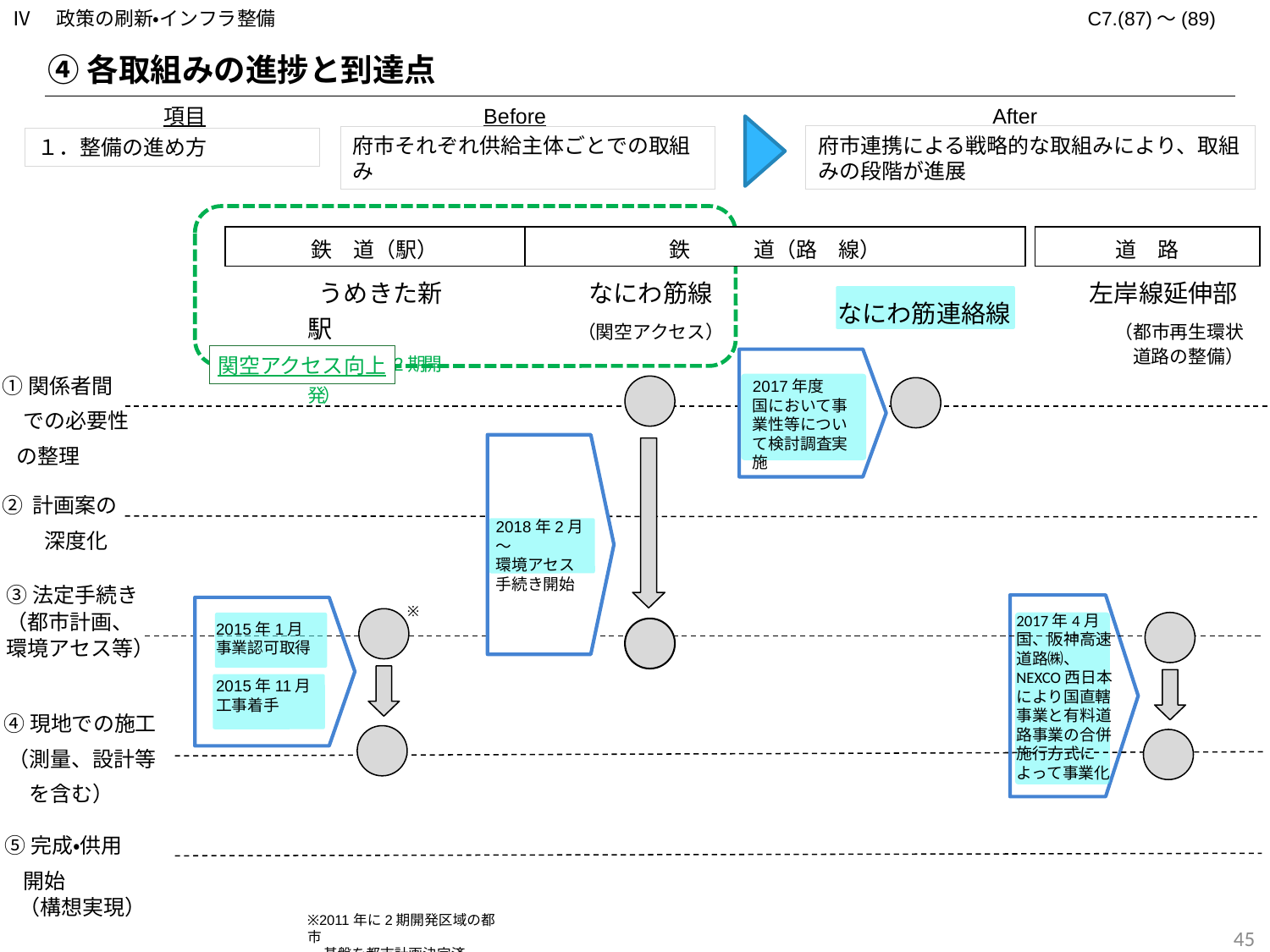

Ⅳ　政策の刷新・インフラ整備
C7.(87)～(89)
④各取組みの進捗と到達点
項目
Before
After
府市連携による戦略的な取組みにより、取組みの段階が進展
府市それぞれ供給主体ごとでの取組み
１．整備の進め方

| 鉄　道（駅） | 鉄　　　道（路　線） |
| --- | --- |
| 道　路 |
| --- |
 うめきた新駅
（うめきた2期開発）

 なにわ筋線
（関空アクセス）
 左岸線延伸部
　　（都市再生環状
　　　道路の整備）
なにわ筋連絡線

関空アクセス向上

 ①関係者間
　 での必要性
   の整理
2017年度
国において事業性等について検討調査実施

② 計画案の
　　深度化
2018年2月～
環境アセス手続き開始

③法定手続き
（都市計画、
環境アセス等）

※

2017年4月
国、阪神高速道路㈱、
NEXCO西日本により国直轄事業と有料道路事業の合併施行方式によって事業化

2015年1月
事業認可取得

2015年11月
工事着手

④現地での施工
 （測量、設計等
　 を含む）

⑤完成・供用
   開始
  （構想実現）
※2011年に2期開発区域の都市
    基盤を都市計画決定済
45